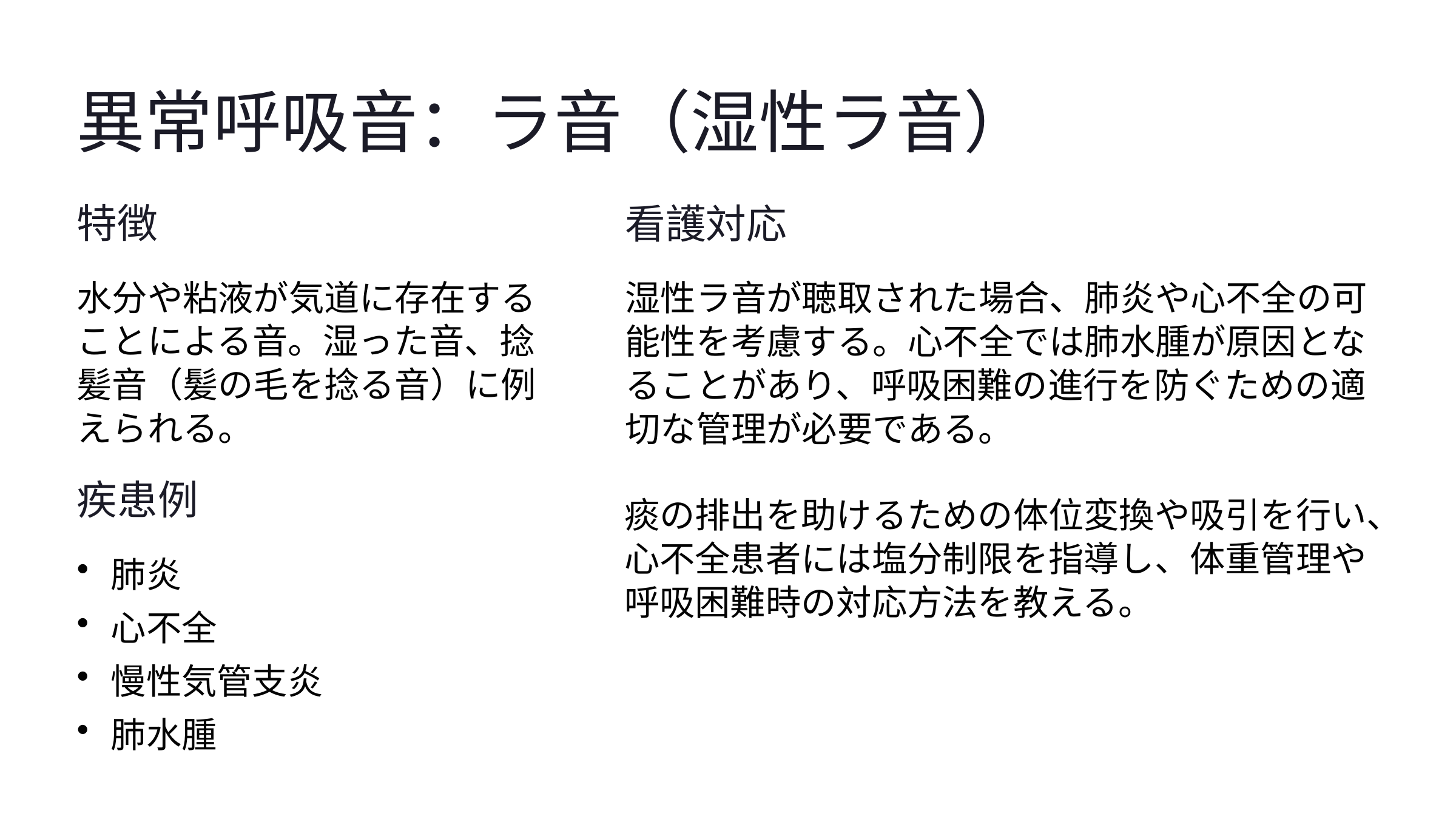

異常呼吸音：ラ音（湿性ラ音）
特徴
看護対応
水分や粘液が気道に存在することによる音。湿った音、捻髪音（髪の毛を捻る音）に例えられる。
湿性ラ音が聴取された場合、肺炎や心不全の可能性を考慮する。心不全では肺水腫が原因となることがあり、呼吸困難の進行を防ぐための適切な管理が必要である。
疾患例
痰の排出を助けるための体位変換や吸引を行い、心不全患者には塩分制限を指導し、体重管理や呼吸困難時の対応方法を教える。
肺炎
心不全
慢性気管支炎
肺水腫